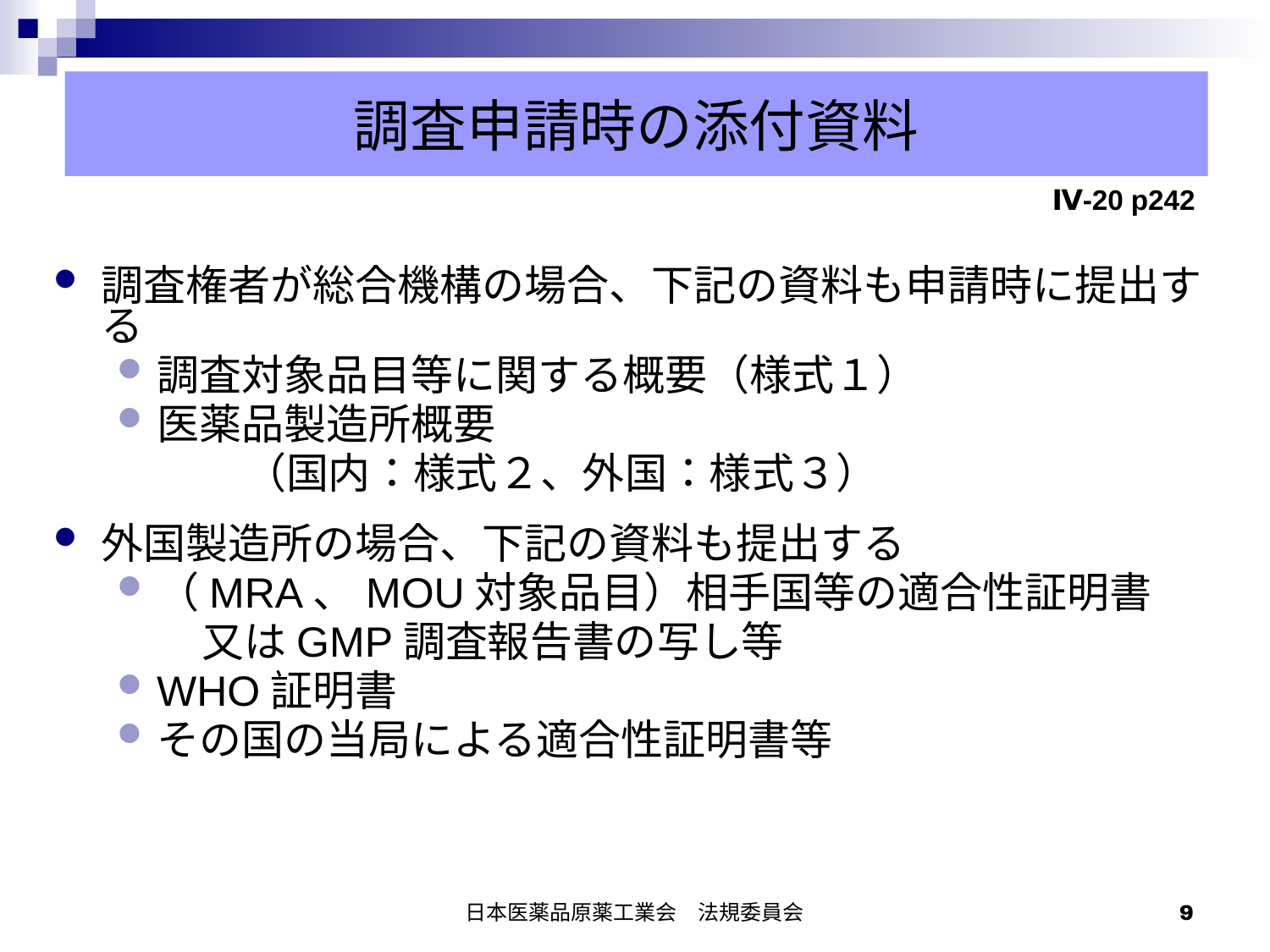

調査申請時の添付資料
Ⅳ-20 p242
調査権者が総合機構の場合、下記の資料も申請時に提出する
調査対象品目等に関する概要（様式１）
医薬品製造所概要
　　　（国内：様式２、外国：様式３）
外国製造所の場合、下記の資料も提出する
（MRA、MOU対象品目）相手国等の適合性証明書
　　又はGMP調査報告書の写し等
WHO証明書
その国の当局による適合性証明書等
日本医薬品原薬工業会　法規委員会
9